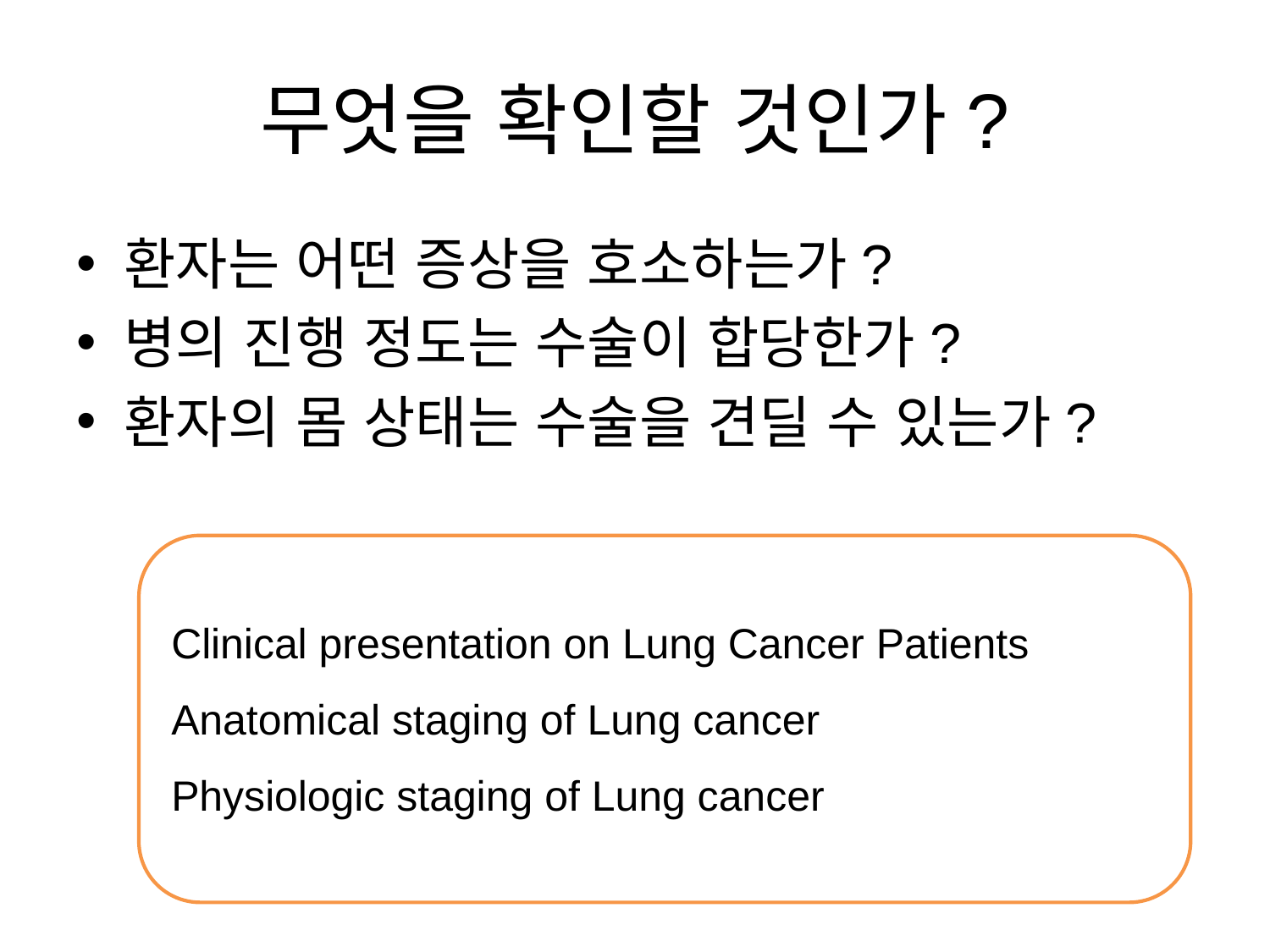

# 무엇을 확인할 것인가?
환자는 어떤 증상을 호소하는가?
병의 진행 정도는 수술이 합당한가?
환자의 몸 상태는 수술을 견딜 수 있는가?

Clinical presentation on Lung Cancer Patients
Anatomical staging of Lung cancer
Physiologic staging of Lung cancer